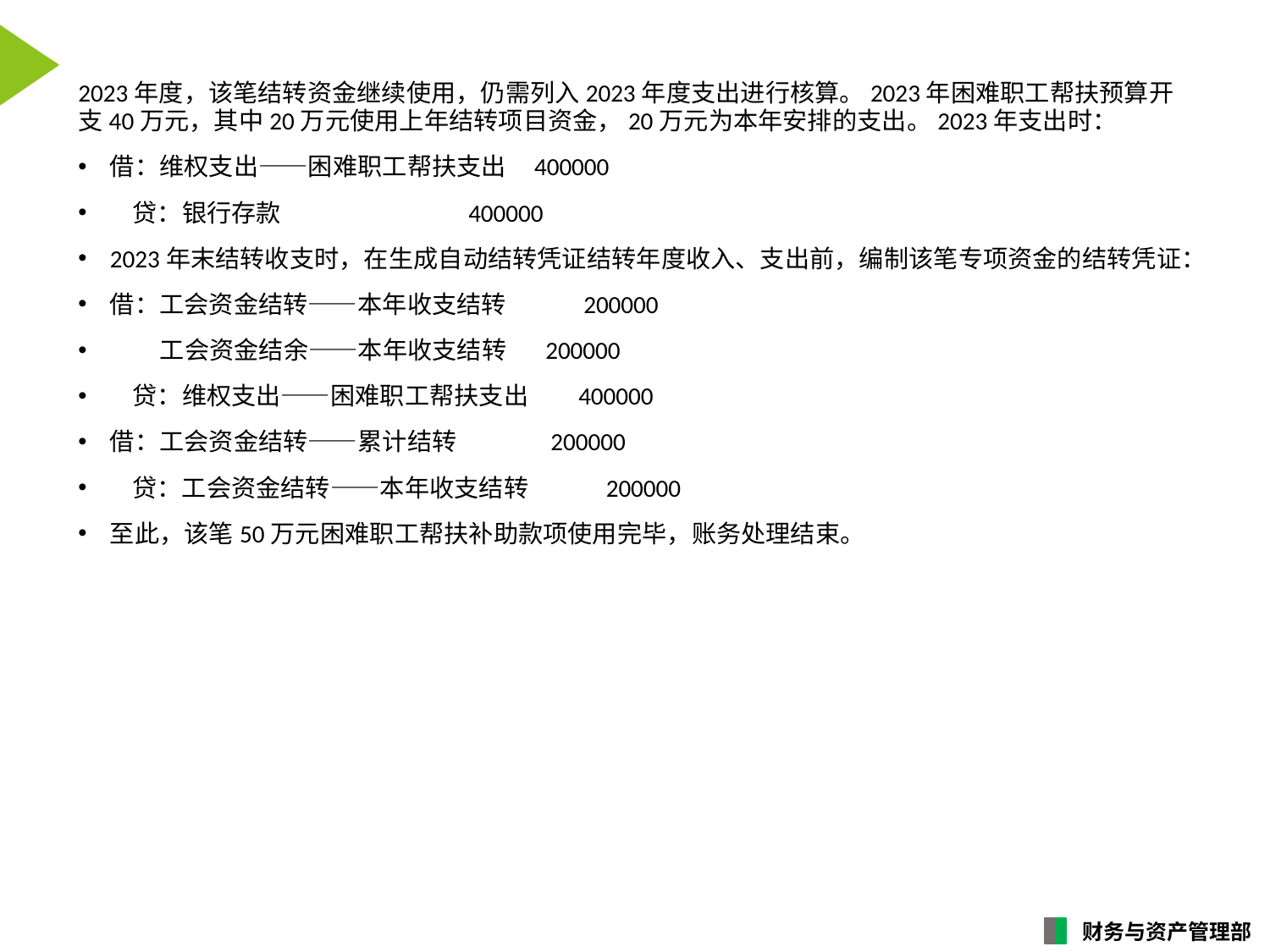

2023年度，该笔结转资金继续使用，仍需列入2023年度支出进行核算。2023年困难职工帮扶预算开支40万元，其中20万元使用上年结转项目资金，20万元为本年安排的支出。2023年支出时：
借：维权支出——困难职工帮扶支出    400000
   贷：银行存款                                 400000
2023年末结转收支时，在生成自动结转凭证结转年度收入、支出前，编制该笔专项资金的结转凭证：
借：工会资金结转——本年收支结转             200000
        工会资金结余——本年收支结转      200000
   贷：维权支出——困难职工帮扶支出        400000
借：工会资金结转——累计结转                200000
   贷：工会资金结转——本年收支结转             200000
至此，该笔50万元困难职工帮扶补助款项使用完毕，账务处理结束。